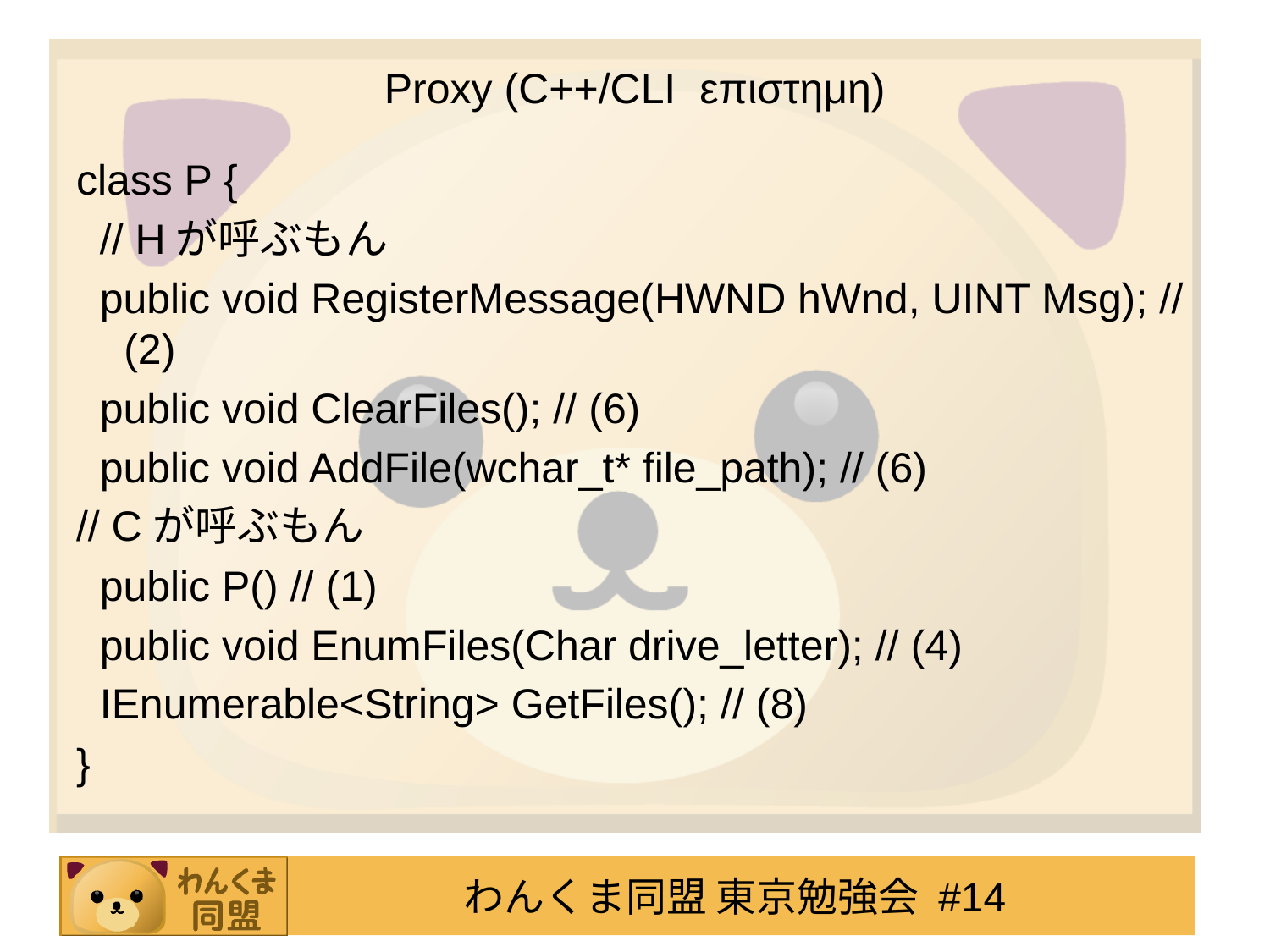

# Proxy (C++/CLI  επιστημη)
class P {
  // Hが呼ぶもん
  public void RegisterMessage(HWND hWnd, UINT Msg); // (2)
  public void ClearFiles(); // (6)
  public void AddFile(wchar_t* file_path); // (6)
// Cが呼ぶもん
  public P() // (1)
  public void EnumFiles(Char drive_letter); // (4)
  IEnumerable<String> GetFiles(); // (8)
}